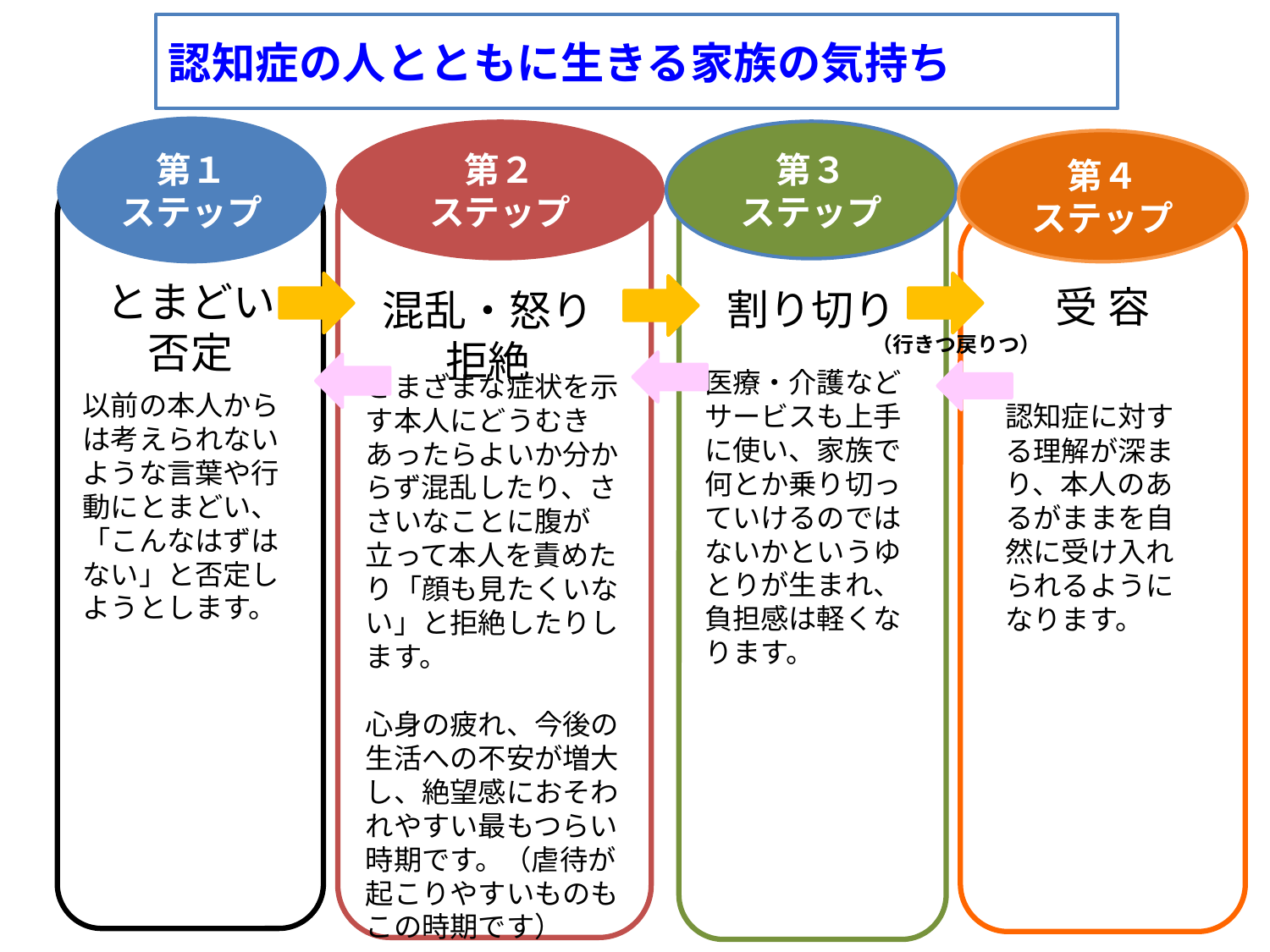

# 認知症の人とともに生きる家族の気持ち
第１
ステップ

以前の本人からは考えられないような言葉や行動にとまどい、「こんなはずはない」と否定しようとします。

とまどい
否定
第２
ステップ

さまざまな症状を示す本人にどうむきあったらよいか分からず混乱したり、ささいなことに腹が立って本人を責めたり「顔も見たくいない」と拒絶したりします。

心身の疲れ、今後の生活への不安が増大し、絶望感におそわれやすい最もつらい時期です。（虐待が起こりやすいものもこの時期です）
混乱・怒り
拒絶
第３
ステップ

医療・介護などサービスも上手に使い、家族で何とか乗り切っていけるのではないかというゆとりが生まれ、負担感は軽くなります。

割り切り
第４
ステップ
受 容

（行きつ戻りつ）

認知症に対する理解が深まり、本人のあるがままを自然に受け入れられるようになります。